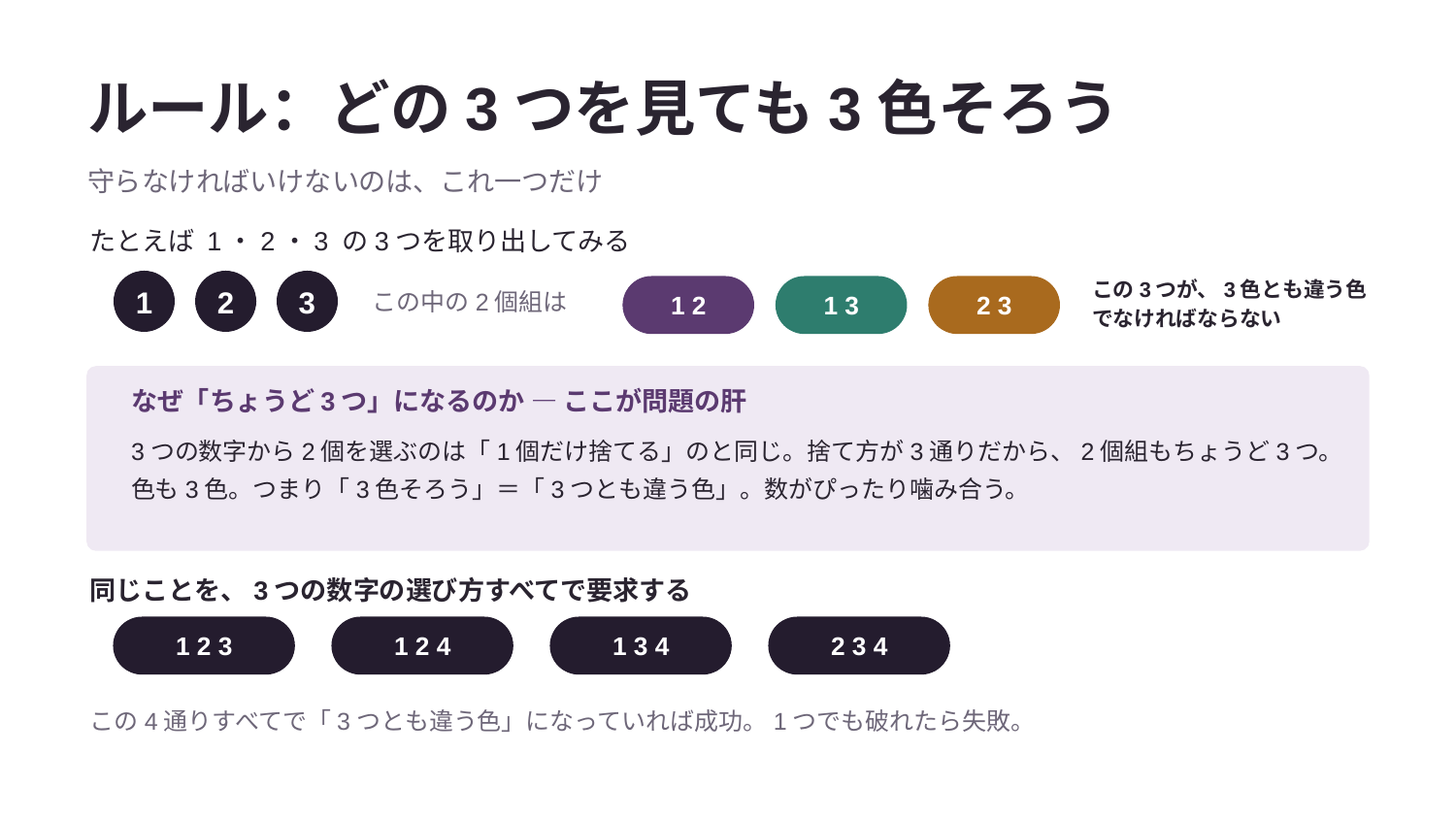

ルール：どの3つを見ても3色そろう
守らなければいけないのは、これ一つだけ
たとえば 1・2・3 の3つを取り出してみる

1

2

3
この中の2個組は
この3つが、3色とも違う色でなければならない

1 2

1 3

2 3

なぜ「ちょうど3つ」になるのか — ここが問題の肝
3つの数字から2個を選ぶのは「1個だけ捨てる」のと同じ。捨て方が3通りだから、2個組もちょうど3つ。
色も3色。つまり「3色そろう」＝「3つとも違う色」。数がぴったり噛み合う。
同じことを、3つの数字の選び方すべてで要求する

1 2 3

1 2 4

1 3 4

2 3 4
この4通りすべてで「3つとも違う色」になっていれば成功。1つでも破れたら失敗。